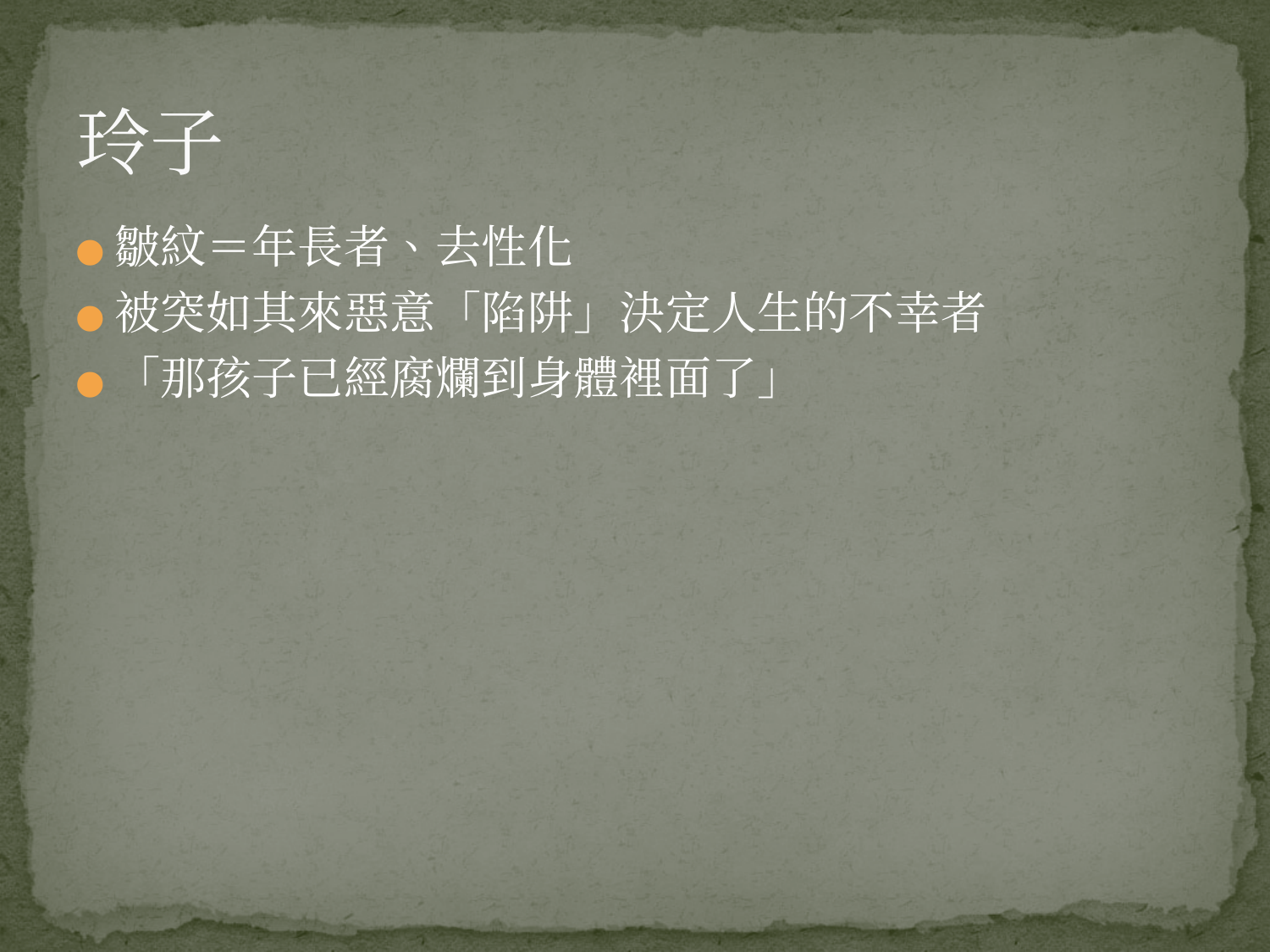

# 玲子
皺紋＝年長者、去性化
被突如其來惡意「陷阱」決定人生的不幸者
「那孩子已經腐爛到身體裡面了」